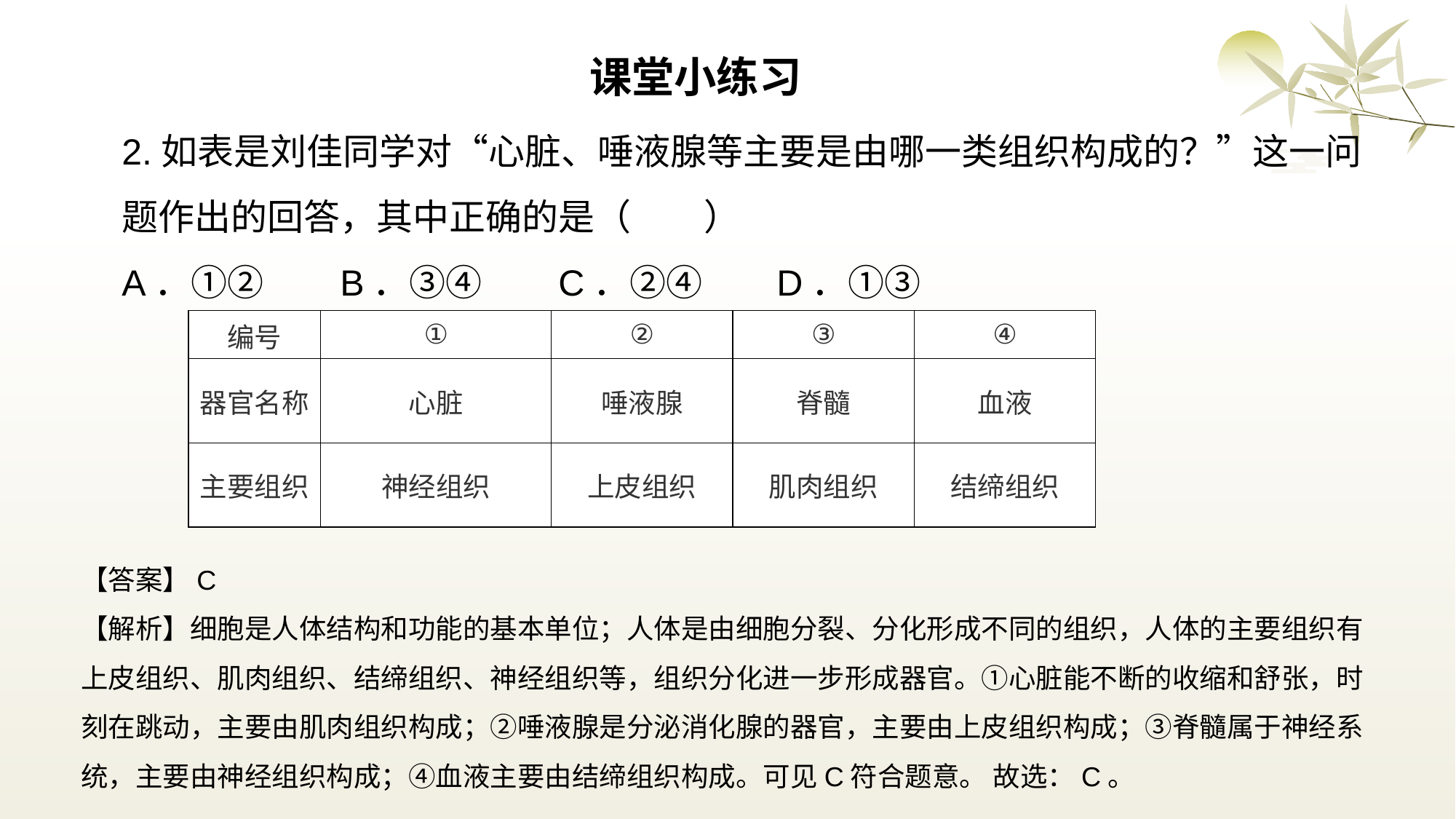

课堂小练习
2.如表是刘佳同学对“心脏、唾液腺等主要是由哪一类组织构成的？”这一问题作出的回答，其中正确的是（　　）
A．①②	B．③④	C．②④	D．①③
| 编号 | ① | ② | ③ | ④ |
| --- | --- | --- | --- | --- |
| 器官名称 | 心脏 | 唾液腺 | 脊髓 | 血液 |
| 主要组织 | 神经组织 | 上皮组织 | 肌肉组织 | 结缔组织 |
【答案】C
【解析】细胞是人体结构和功能的基本单位；人体是由细胞分裂、分化形成不同的组织，人体的主要组织有上皮组织、肌肉组织、结缔组织、神经组织等，组织分化进一步形成器官。①心脏能不断的收缩和舒张，时刻在跳动，主要由肌肉组织构成；②唾液腺是分泌消化腺的器官，主要由上皮组织构成；③脊髓属于神经系统，主要由神经组织构成；④血液主要由结缔组织构成。可见C符合题意。 故选：C。